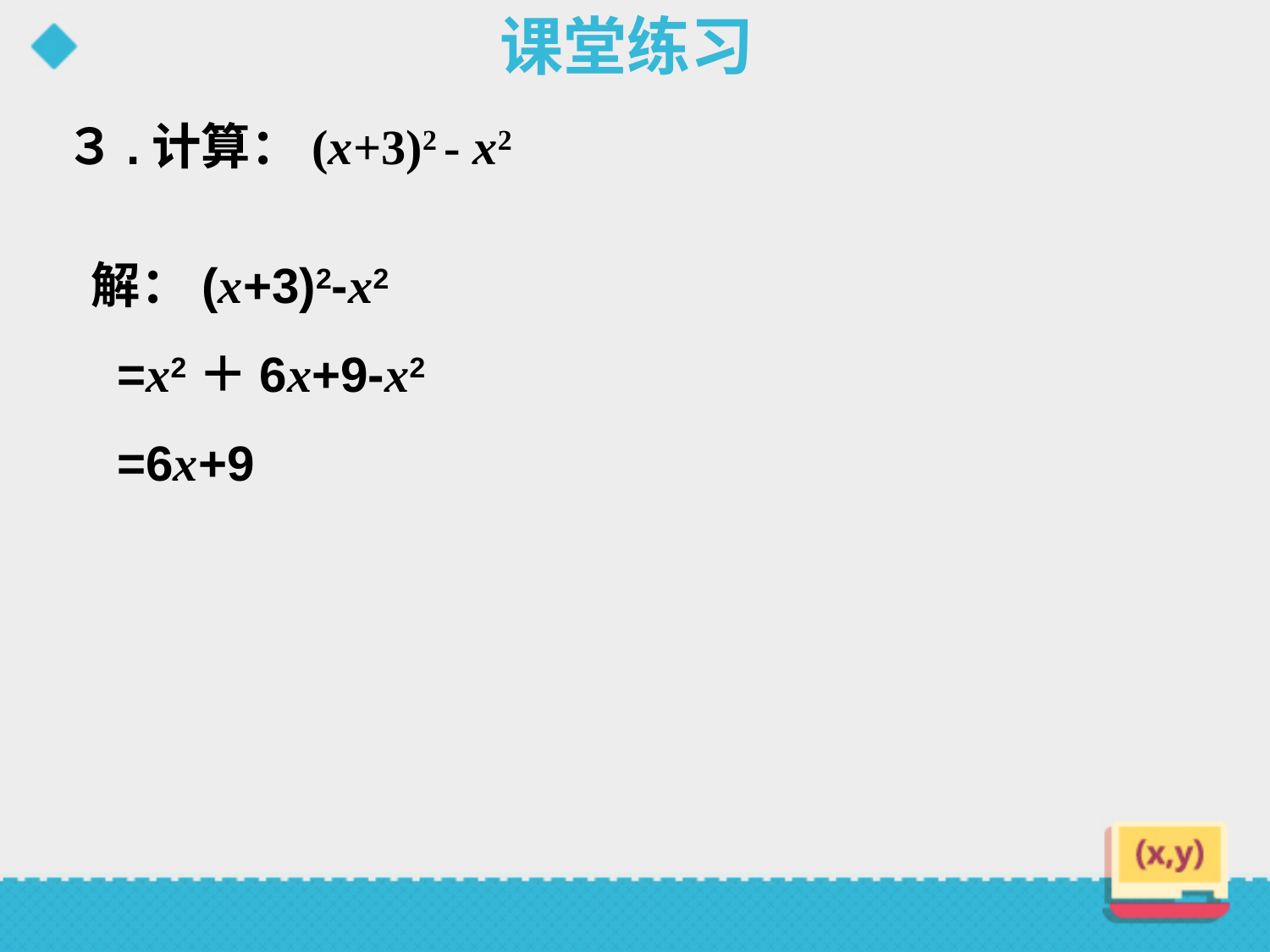

课堂练习
３.计算：(x+3)2 - x2
   解：(x+3)2-x2
    =x2＋6x+9-x2
    =6x+9